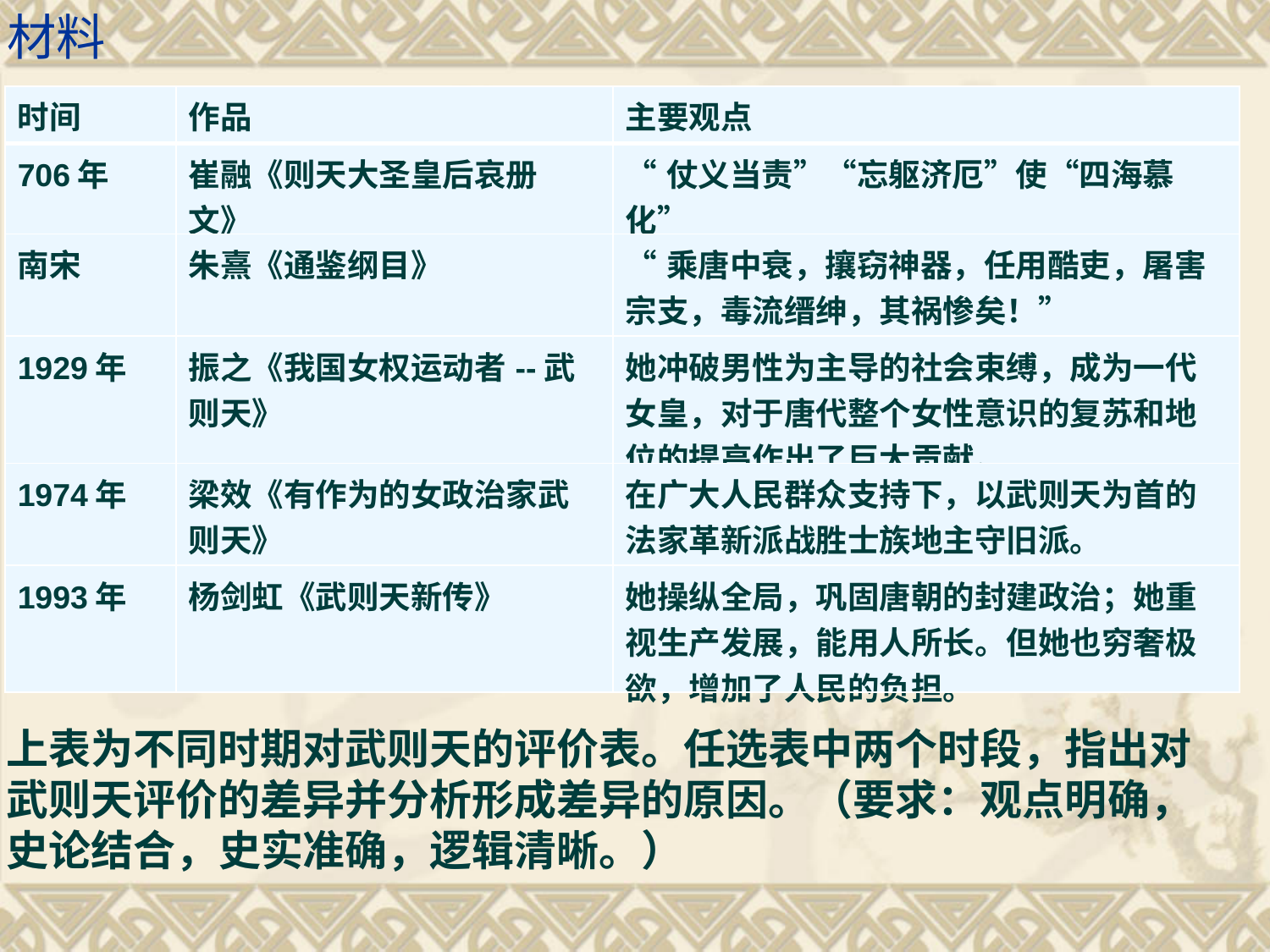

材料
| 时间 | 作品 | 主要观点 |
| --- | --- | --- |
| 706年 | 崔融《则天大圣皇后哀册文》 | “仗义当责”“忘躯济厄”使“四海慕化” |
| 南宋 | 朱熹《通鉴纲目》 | “乘唐中衰，攘窃神器，任用酷吏，屠害宗支，毒流缙绅，其祸惨矣！” |
| 1929年 | 振之《我国女权运动者--武则天》 | 她冲破男性为主导的社会束缚，成为一代女皇，对于唐代整个女性意识的复苏和地位的提高作出了巨大贡献。 |
| 1974年 | 梁效《有作为的女政治家武则天》 | 在广大人民群众支持下，以武则天为首的法家革新派战胜士族地主守旧派。 |
| 1993年 | 杨剑虹《武则天新传》 | 她操纵全局，巩固唐朝的封建政治；她重视生产发展，能用人所长。但她也穷奢极欲，增加了人民的负担。 |
上表为不同时期对武则天的评价表。任选表中两个时段，指出对武则天评价的差异并分析形成差异的原因。（要求：观点明确，史论结合，史实准确，逻辑清晰。）